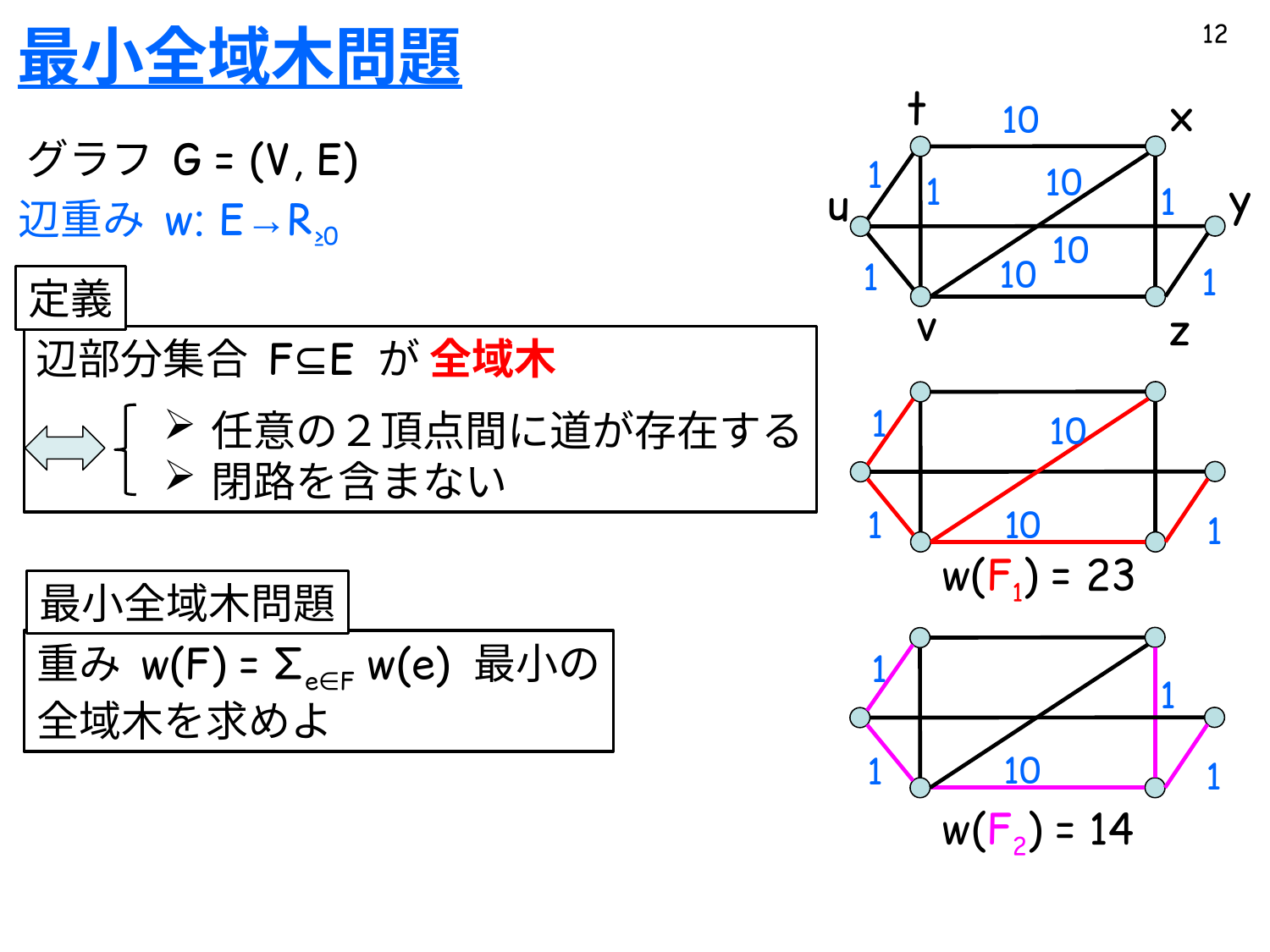

# 最小全域木問題
12
t
x
10
グラフ G = (V, E)

1
10
1
y
u
1
辺重み w: E→R≥0

10
10
1
1
定義
辺部分集合 F⊆E が 全域木

任意の２頂点間に道が存在する
閉路を含まない

v
z

1
10

10
1
1

w(F1) = 23
最小全域木問題
重み w(F) = ∑e∈F w(e) 最小の
全域木を求めよ

1
1

10
1
1

w(F2) = 14